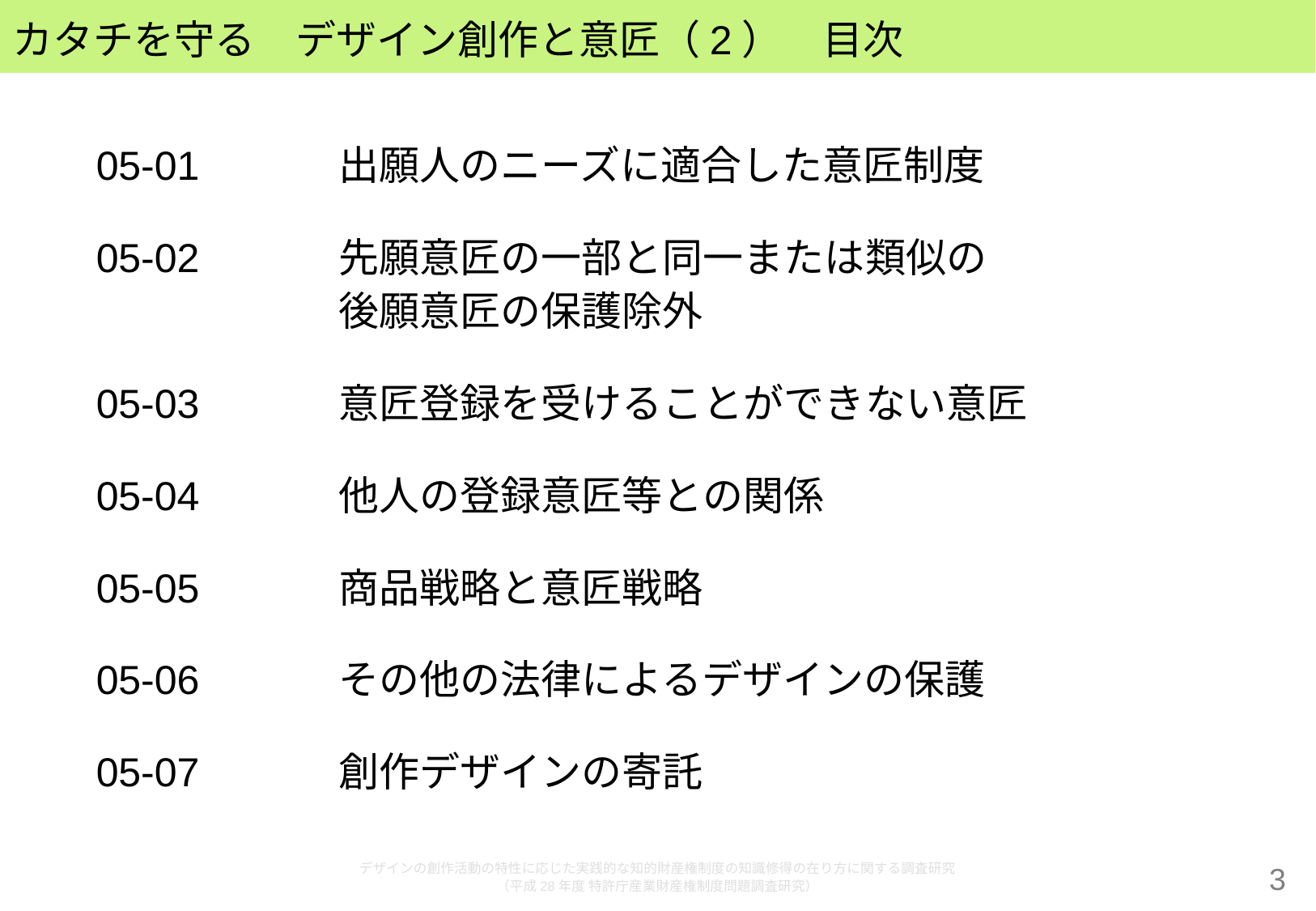

# カタチを守る　デザイン創作と意匠（2）　目次
05-01		出願人のニーズに適合した意匠制度

05-02		先願意匠の一部と同一または類似の
		後願意匠の保護除外

05-03		意匠登録を受けることができない意匠

05-04		他人の登録意匠等との関係

05-05		商品戦略と意匠戦略

05-06		その他の法律によるデザインの保護

05-07		創作デザインの寄託
デザインの創作活動の特性に応じた実践的な知的財産権制度の知識修得の在り方に関する調査研究
（平成28年度 特許庁産業財産権制度問題調査研究）
3